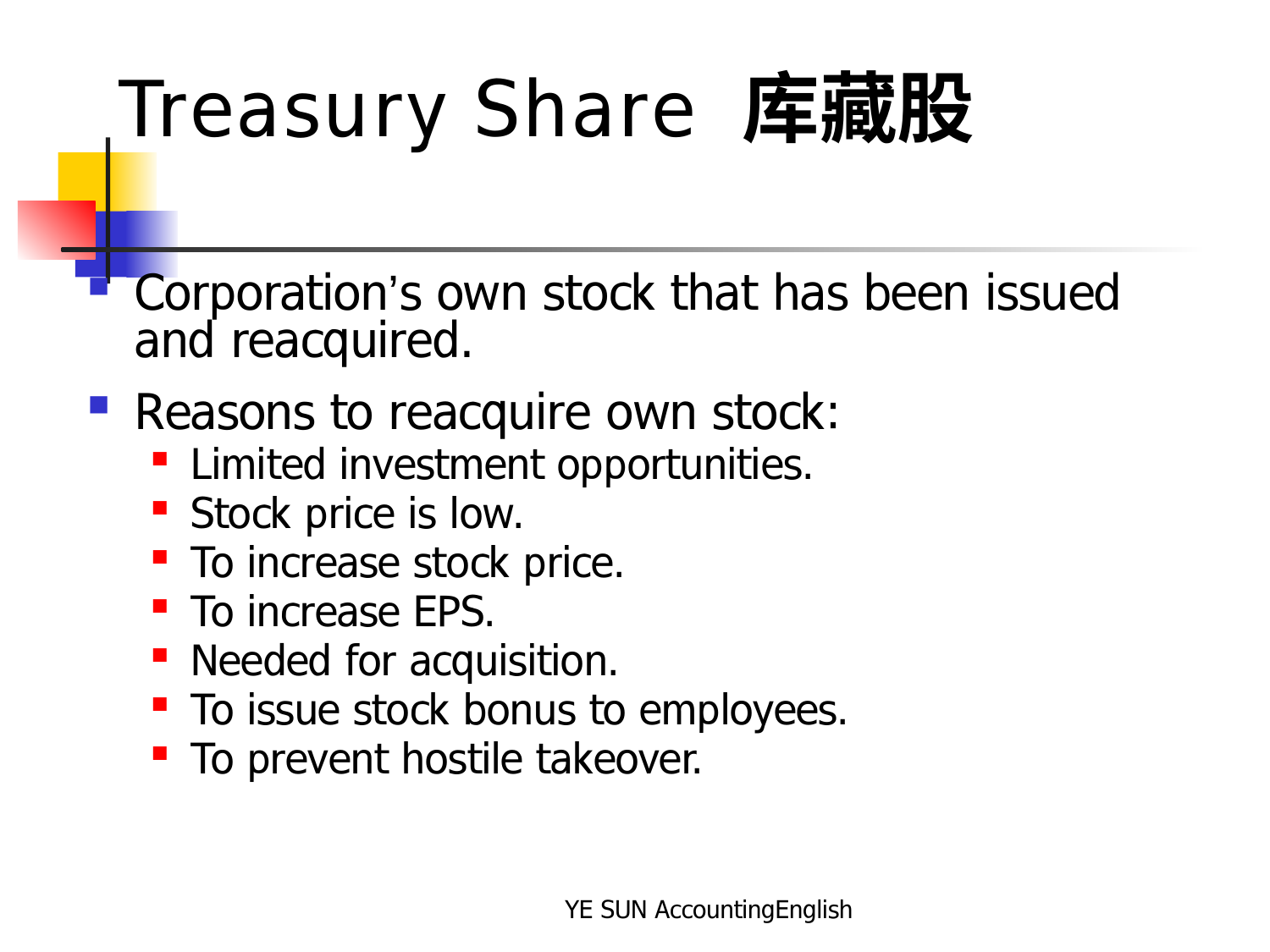

# Treasury Share 库藏股
Corporation’s own stock that has been issued and reacquired.

Reasons to reacquire own stock:
Limited investment opportunities.
Stock price is low.
To increase stock price.
To increase EPS.
Needed for acquisition.
To issue stock bonus to employees.
To prevent hostile takeover.
YE SUN AccountingEnglish
26